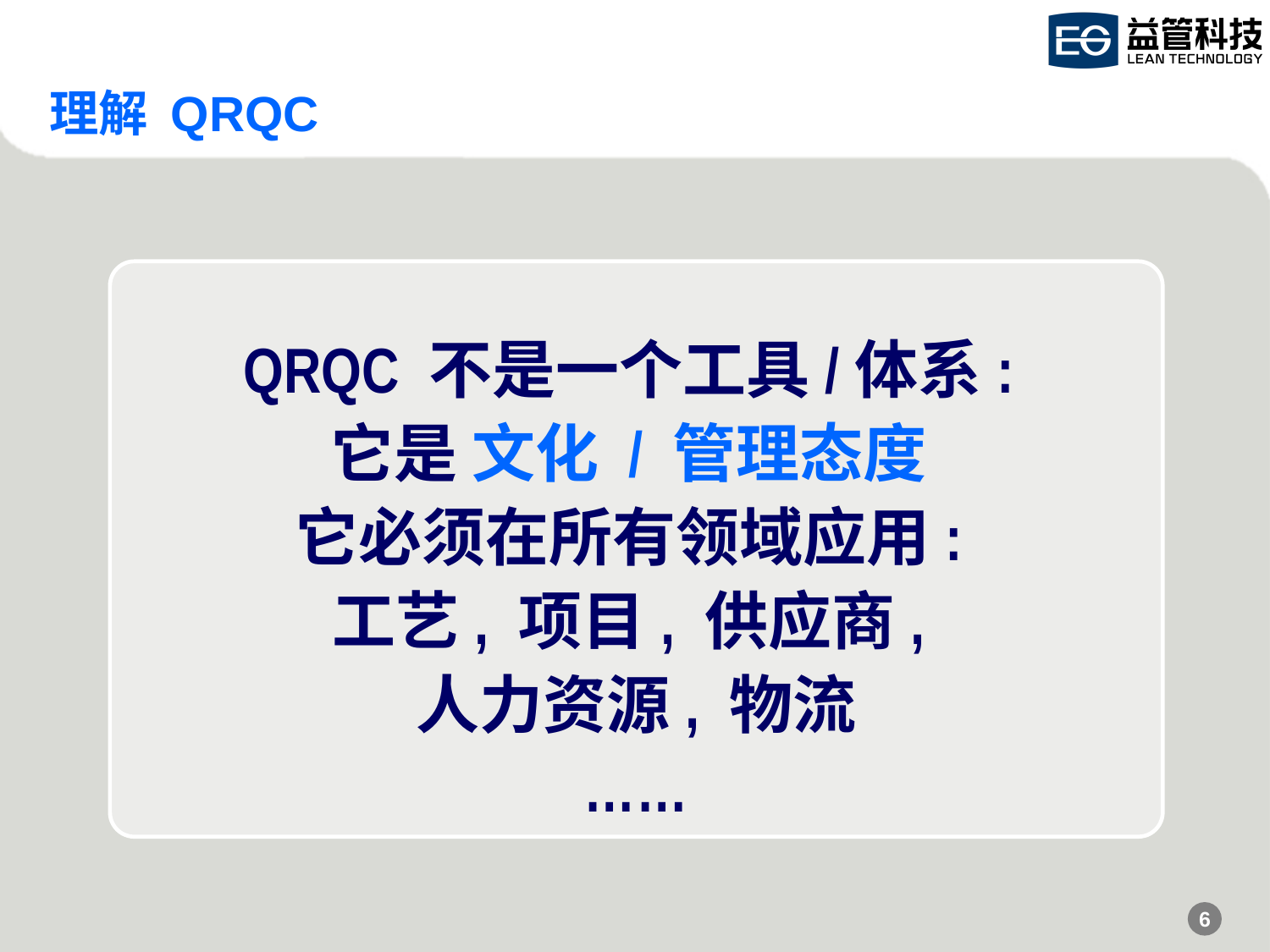

# 理解 QRQC

QRQC 不是一个工具/体系:
它是 文化 / 管理态度
它必须在所有领域应用:
工艺, 项目, 供应商,
人力资源, 物流
……